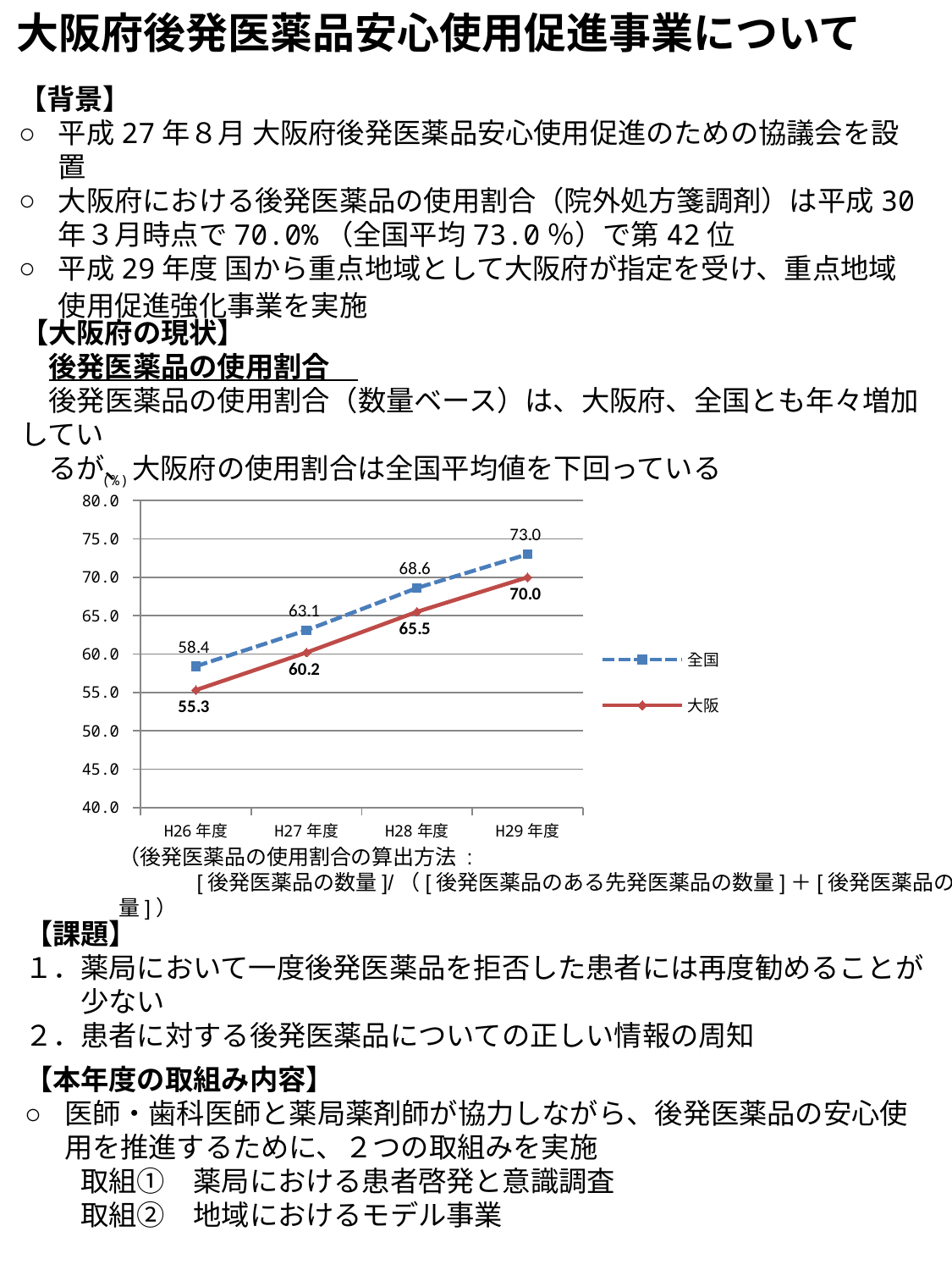

大阪府後発医薬品安心使用促進事業について
【背景】
平成27年８月 大阪府後発医薬品安心使用促進のための協議会を設置
大阪府における後発医薬品の使用割合（院外処方箋調剤）は平成30年３月時点で70.0%（全国平均73.0％）で第42位
平成29年度 国から重点地域として大阪府が指定を受け、重点地域使用促進強化事業を実施
【大阪府の現状】
　後発医薬品の使用割合
　後発医薬品の使用割合（数量ベース）は、大阪府、全国とも年々増加してい
　るが、大阪府の使用割合は全国平均値を下回っている

### Chart

| Category | 全国 | 大阪 |
|---|---|---|
| H26年度 | 58.4 | 55.3 |
| H27年度 | 63.1 | 60.2 |
| H28年度 | 68.6 | 65.5 |
| H29年度 | 73.0 | 70.0 |
（後発医薬品の使用割合の算出方法 :
 　　　[後発医薬品の数量]/（[後発医薬品のある先発医薬品の数量]＋[後発医薬品の数量]）
【課題】
１．薬局において一度後発医薬品を拒否した患者には再度勧めることが
　　少ない
２．患者に対する後発医薬品についての正しい情報の周知
【本年度の取組み内容】
医師・歯科医師と薬局薬剤師が協力しながら、後発医薬品の安心使用を推進するために、２つの取組みを実施
　　取組①　薬局における患者啓発と意識調査
　　取組②　地域におけるモデル事業